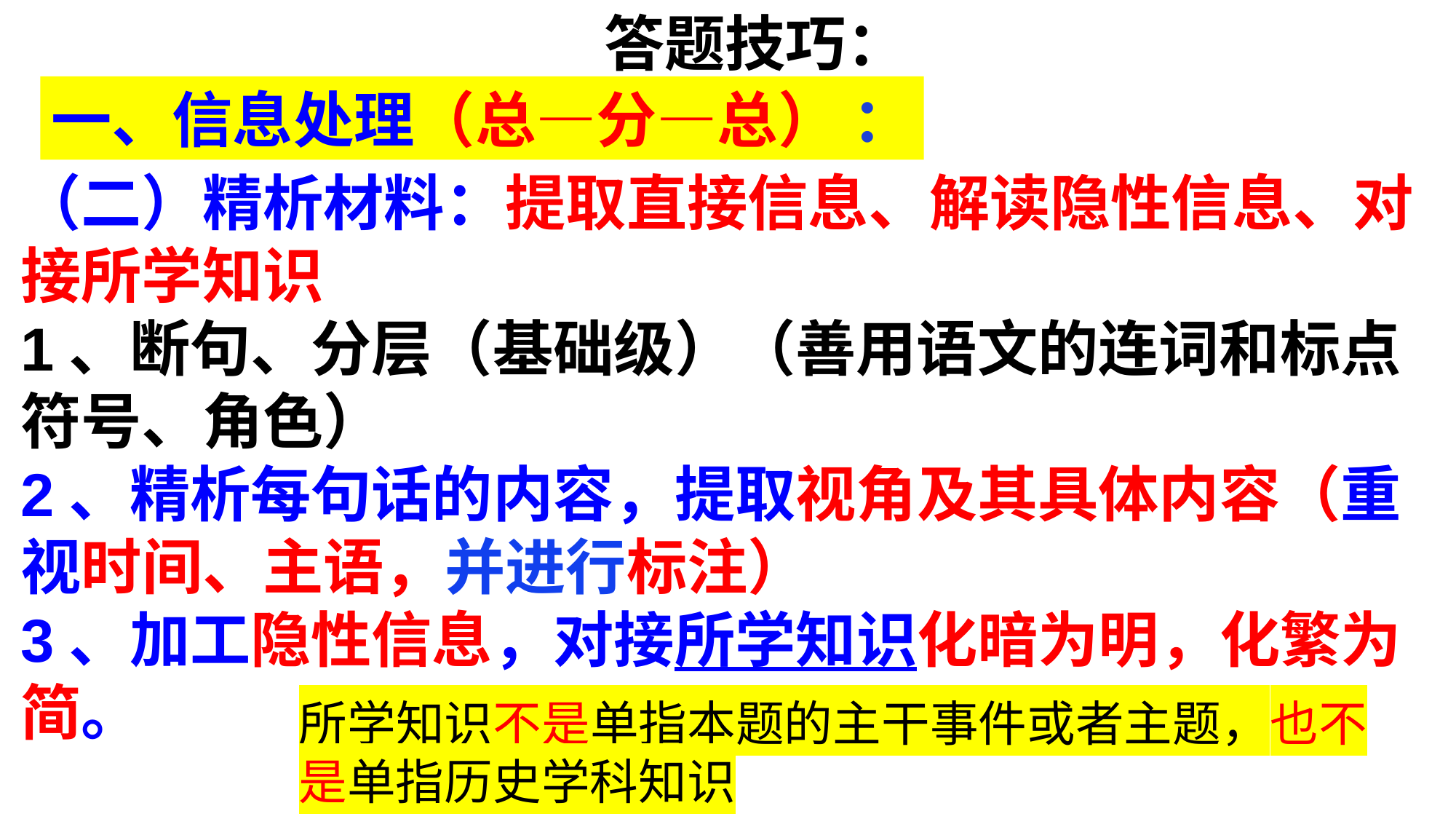

答题技巧：
一、信息处理（总—分—总） ：
（二）精析材料：提取直接信息、解读隐性信息、对接所学知识
1、断句、分层（基础级）（善用语文的连词和标点符号、角色）
2、精析每句话的内容，提取视角及其具体内容（重视时间、主语，并进行标注）
3、加工隐性信息，对接所学知识化暗为明，化繁为简。

所学知识不是单指本题的主干事件或者主题，也不是单指历史学科知识